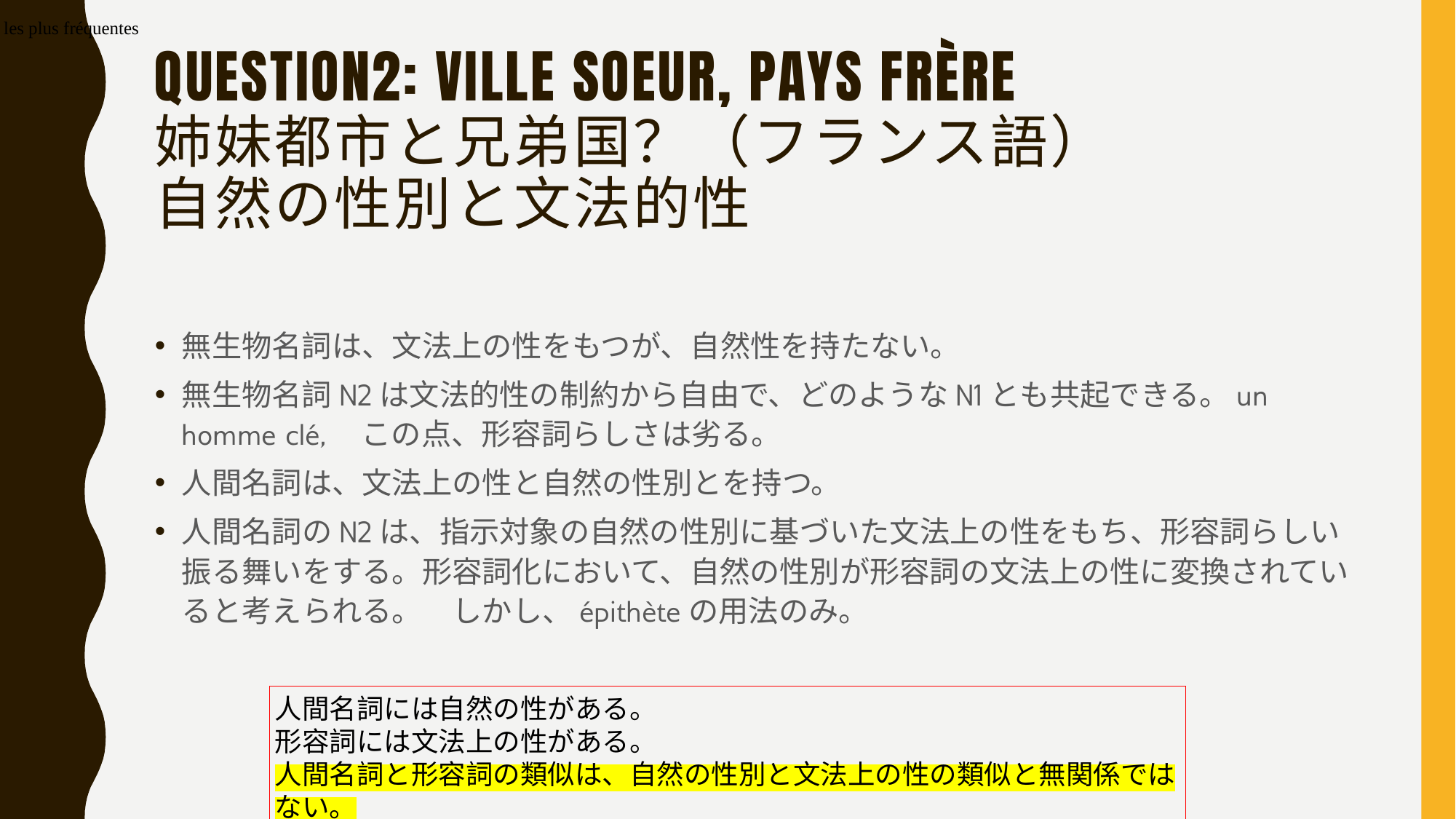

Table 3 : les 10 premières combinaisons de N + NH les plus fréquentes
# Question2: ville soeur, Pays Frère 姉妹都市と兄弟国？（フランス語） 自然の性別と文法的性

無生物名詞は、文法上の性をもつが、自然性を持たない。
無生物名詞N2は文法的性の制約から自由で、どのようなN1とも共起できる。un homme clé,   この点、形容詞らしさは劣る。
人間名詞は、文法上の性と自然の性別とを持つ。
人間名詞のN2は、指示対象の自然の性別に基づいた文法上の性をもち、形容詞らしい振る舞いをする。形容詞化において、自然の性別が形容詞の文法上の性に変換されていると考えられる。　しかし、épithèteの用法のみ。

人間名詞には自然の性がある。
形容詞には文法上の性がある。
人間名詞と形容詞の類似は、自然の性別と文法上の性の類似と無関係ではない。